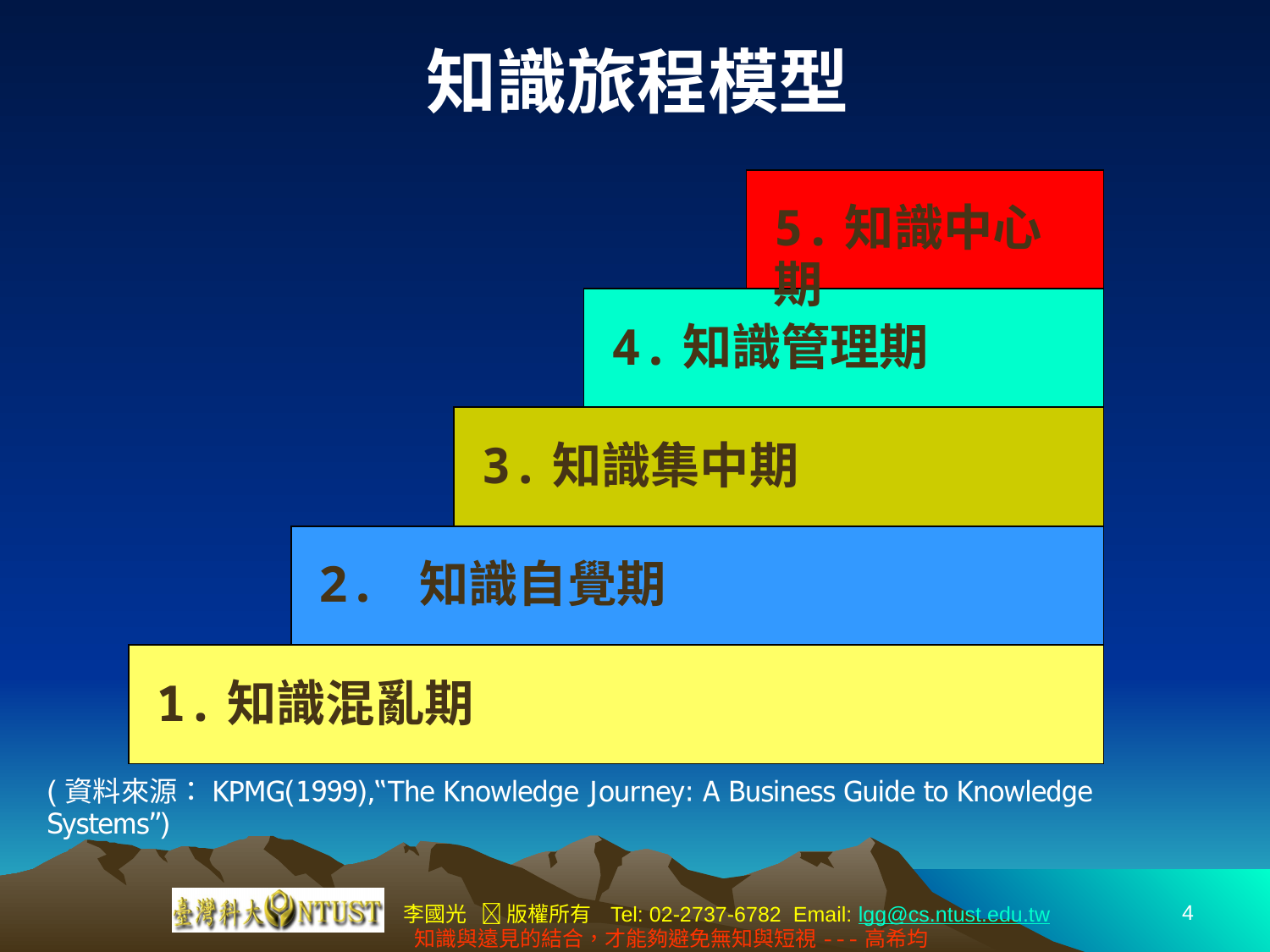

# 知識旅程模型

5.知識中心期

4.知識管理期

3.知識集中期

2. 知識自覺期

1.知識混亂期
(資料來源：KPMG(1999),“The Knowledge Journey: A Business Guide to Knowledge Systems”)
4